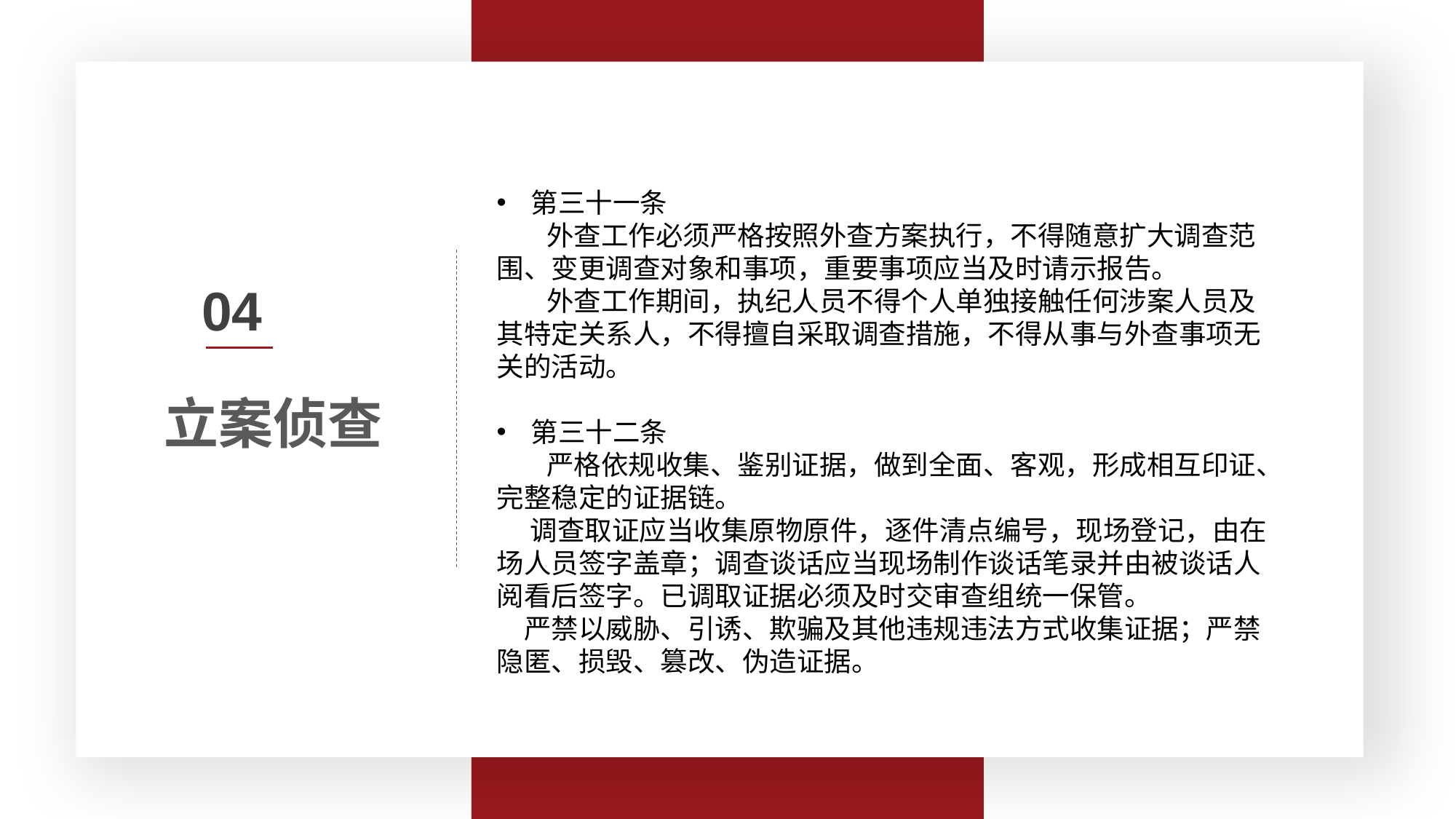

第三条 监督执纪工作应当遵循以下原则：
　　（一）坚持以习近平同志为核心的党中央集中统一领导，牢固树立政治意识、大局意识、核心意识、看齐意识，体现监督执纪的政治性，严守政治纪律和政治规矩；
　　（二）坚持纪律检查工作双重领导体制，监督执纪工作以上级纪委领导为主，线索处置、立案审查在向同级党委报告的同时必须向上级纪委报告；
　　（三）坚持以事实为依据，以党规党纪为准绳，把握政策、宽严相济，惩前毖后、治病救人；
　　（四）坚持信任不能代替监督，严格工作程序、有效管控风险点，强化对监督执纪各环节的监督制约。
第三十一条
       外查工作必须严格按照外查方案执行，不得随意扩大调查范围、变更调查对象和事项，重要事项应当及时请示报告。
       外查工作期间，执纪人员不得个人单独接触任何涉案人员及其特定关系人，不得擅自采取调查措施，不得从事与外查事项无关的活动。

第三十二条
       严格依规收集、鉴别证据，做到全面、客观，形成相互印证、完整稳定的证据链。
　 调查取证应当收集原物原件，逐件清点编号，现场登记，由在场人员签字盖章；调查谈话应当现场制作谈话笔录并由被谈话人阅看后签字。已调取证据必须及时交审查组统一保管。
　严禁以威胁、引诱、欺骗及其他违规违法方式收集证据；严禁隐匿、损毁、篡改、伪造证据。

立案侦查

04